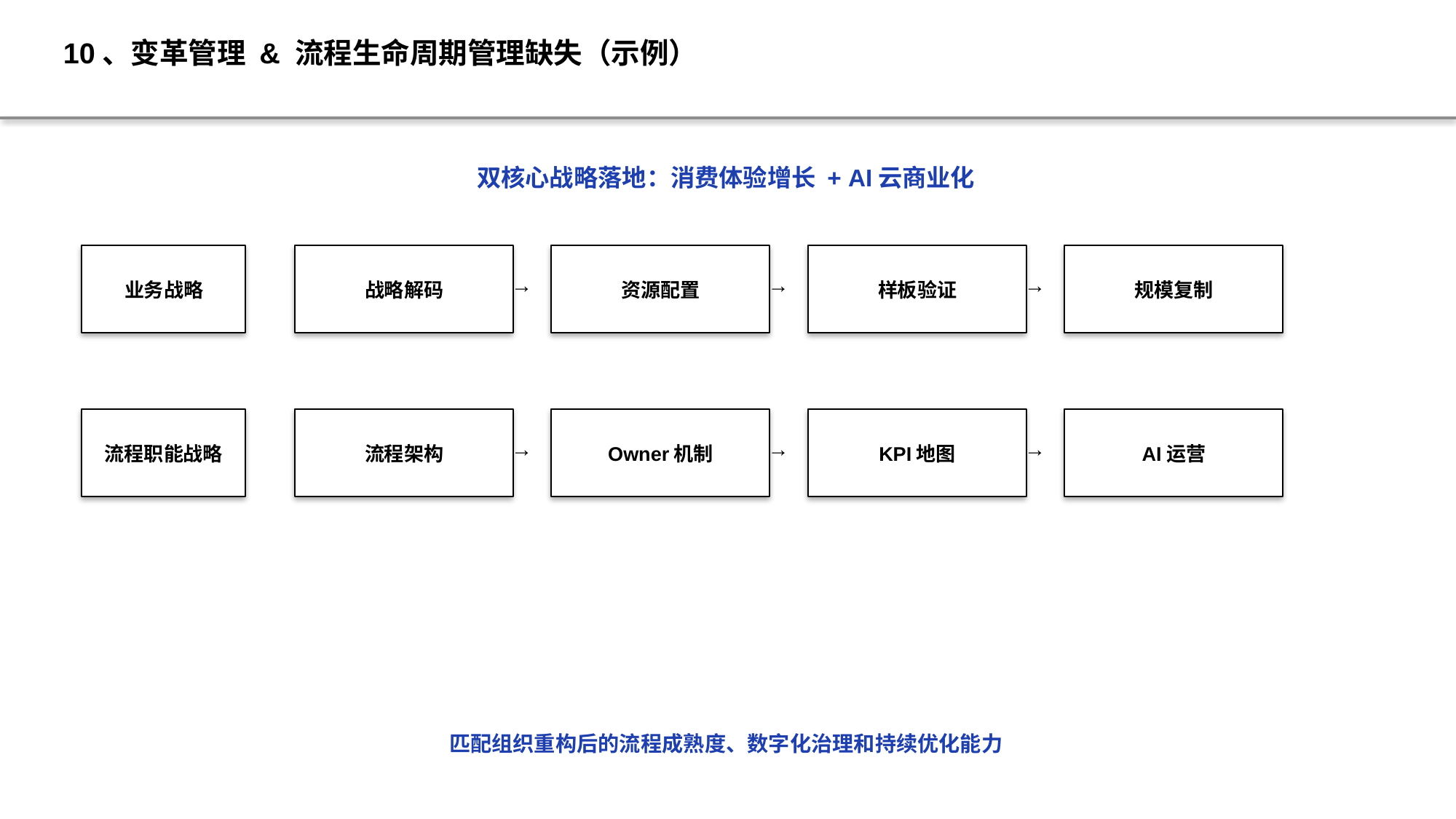

10、变革管理 & 流程生命周期管理缺失（示例）
双核心战略落地：消费体验增长 + AI云商业化
业务战略
战略解码
资源配置
样板验证
规模复制
→
→
→
流程职能战略
流程架构
Owner机制
KPI地图
AI运营
→
→
→
匹配组织重构后的流程成熟度、数字化治理和持续优化能力